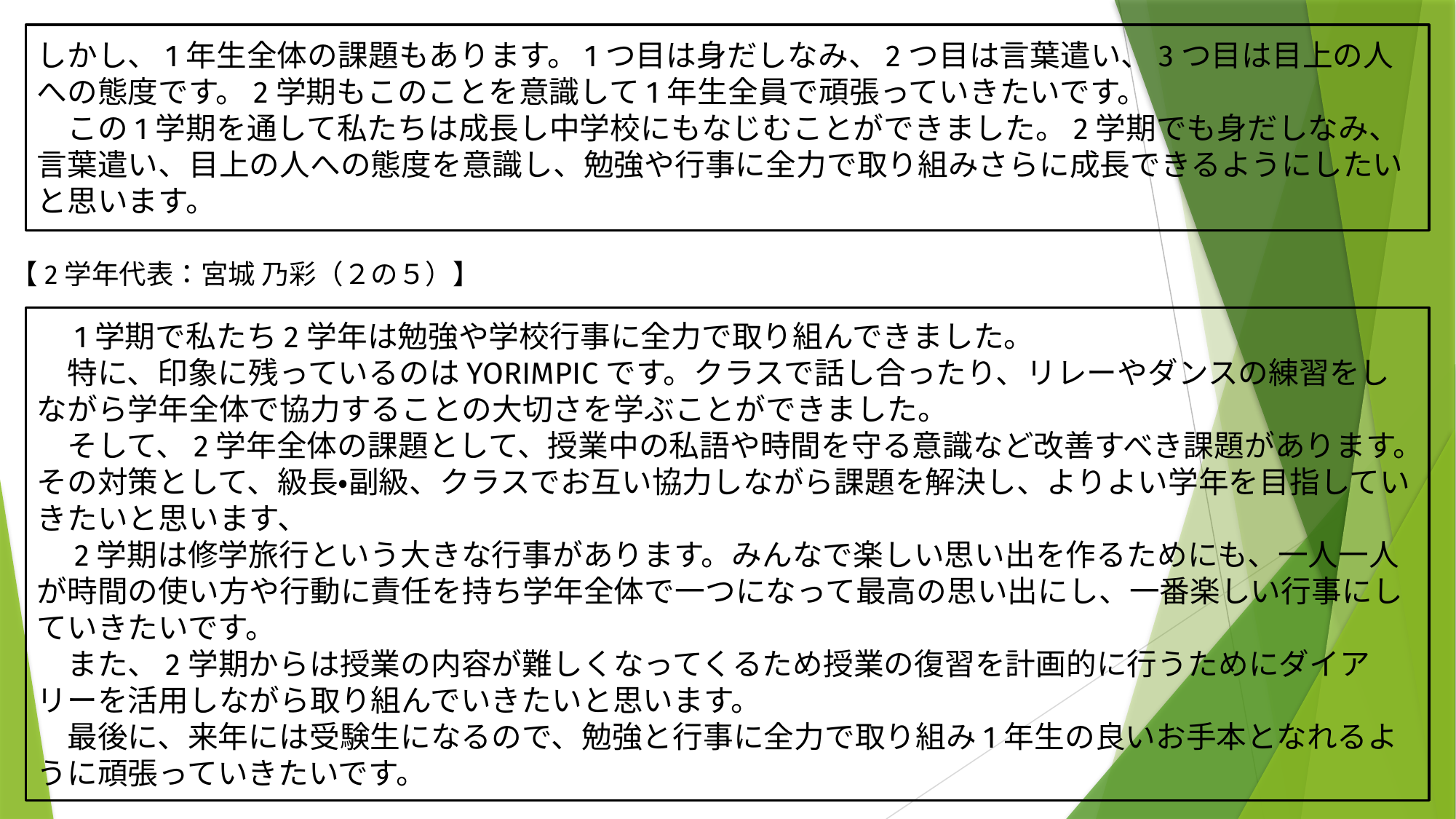

しかし、1年生全体の課題もあります。1つ目は身だしなみ、2つ目は言葉遣い、3つ目は目上の人への態度です。2学期もこのことを意識して1年生全員で頑張っていきたいです。
　この1学期を通して私たちは成長し中学校にもなじむことができました。2学期でも身だしなみ、言葉遣い、目上の人への態度を意識し、勉強や行事に全力で取り組みさらに成長できるようにしたいと思います。
【2学年代表：宮城 乃彩（２の５）】
　1学期で私たち2学年は勉強や学校行事に全力で取り組んできました。
　特に、印象に残っているのはYORIMPICです。クラスで話し合ったり、リレーやダンスの練習をしながら学年全体で協力することの大切さを学ぶことができました。
　そして、2学年全体の課題として、授業中の私語や時間を守る意識など改善すべき課題があります。その対策として、級長・副級、クラスでお互い協力しながら課題を解決し、よりよい学年を目指していきたいと思います、
　2学期は修学旅行という大きな行事があります。みんなで楽しい思い出を作るためにも、一人一人が時間の使い方や行動に責任を持ち学年全体で一つになって最高の思い出にし、一番楽しい行事にしていきたいです。
　また、2学期からは授業の内容が難しくなってくるため授業の復習を計画的に行うためにダイアリーを活用しながら取り組んでいきたいと思います。
　最後に、来年には受験生になるので、勉強と行事に全力で取り組み1年生の良いお手本となれるように頑張っていきたいです。